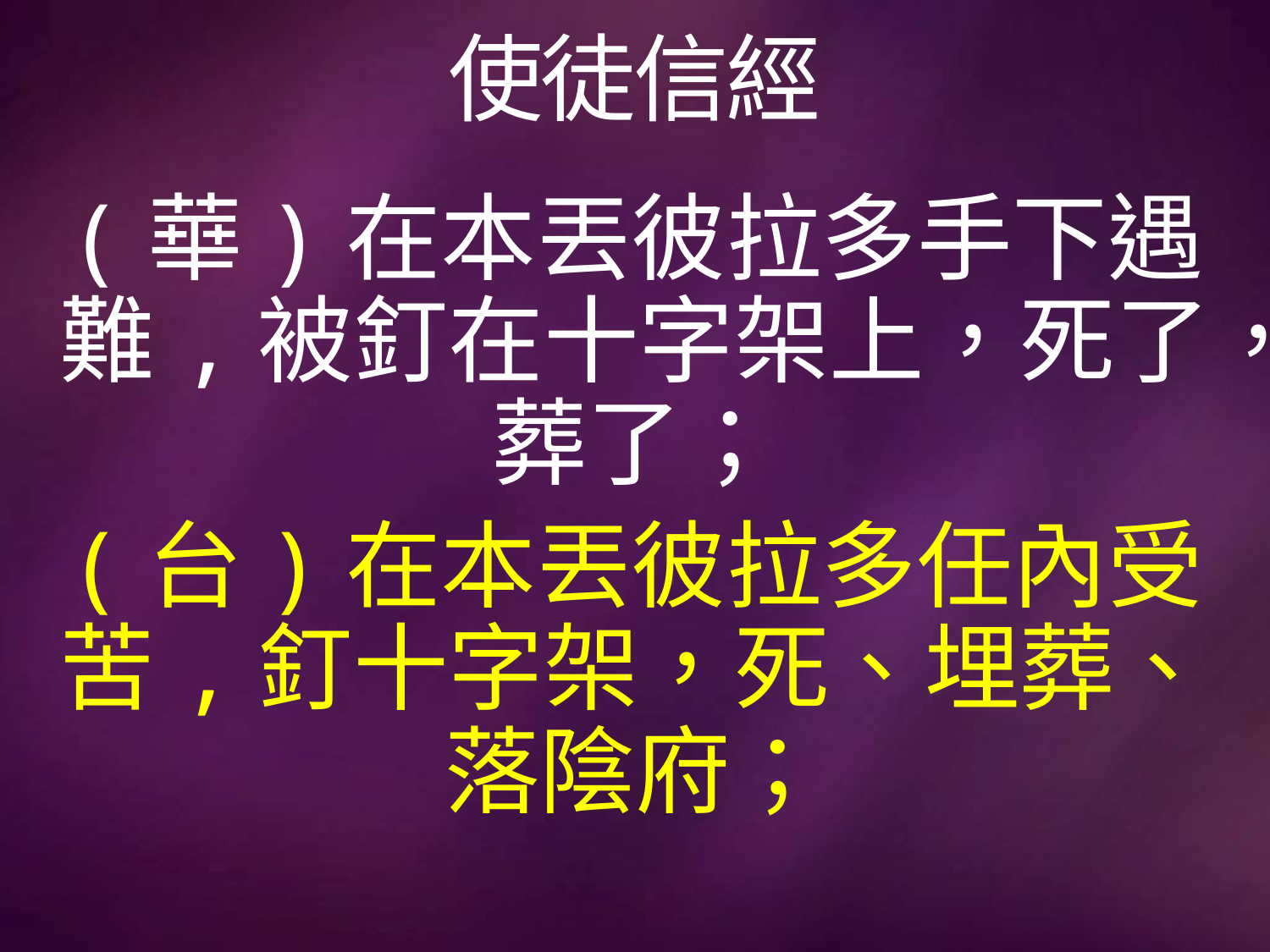

# 使徒信經
(華)在本丟彼拉多手下遇難,被釘在十字架上，死了，葬了；
(台)在本丟彼拉多任內受苦,釘十字架，死、埋葬、落陰府；